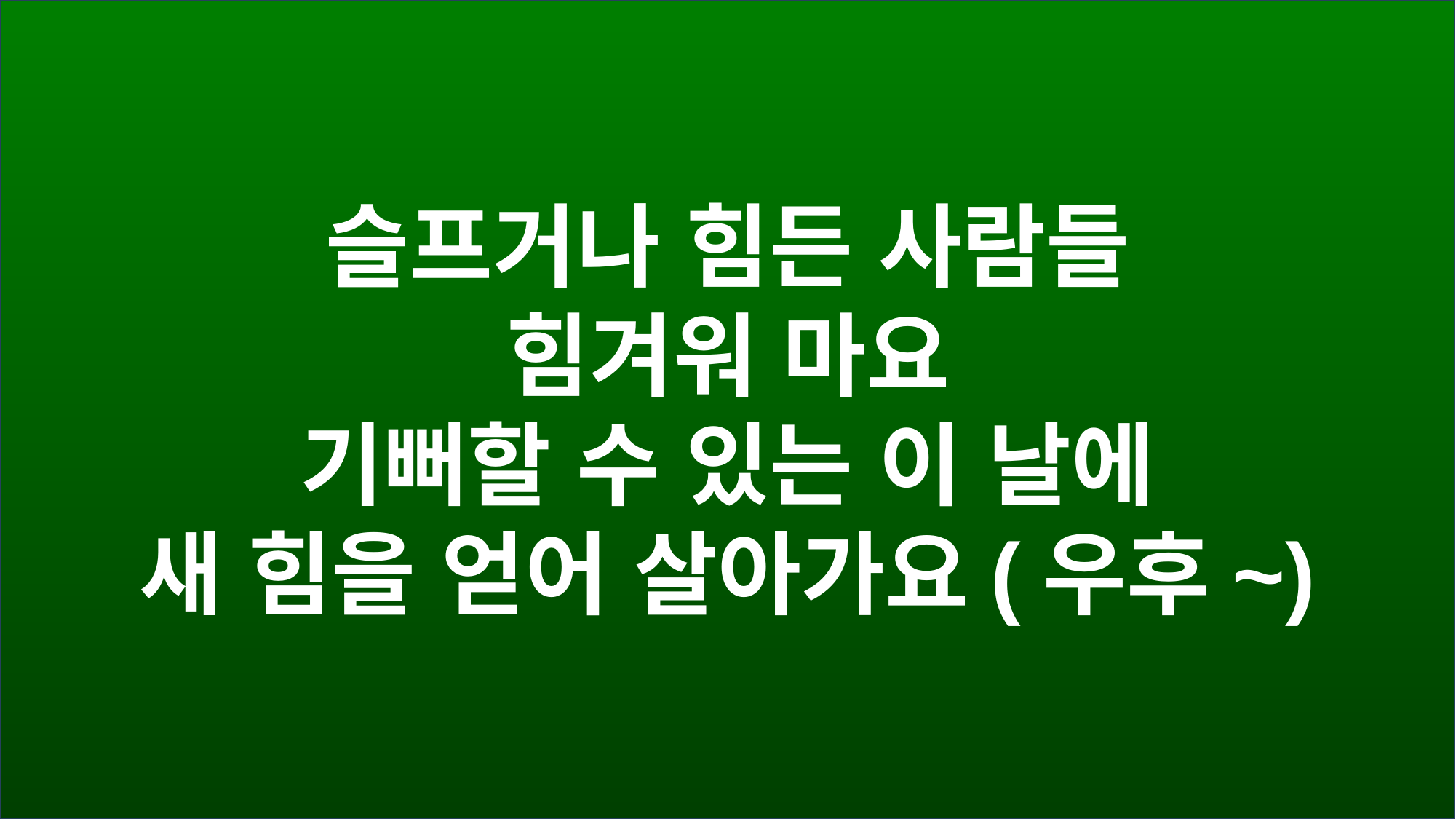

슬프거나 힘든 사람들
힘겨워 마요
기뻐할 수 있는 이 날에
새 힘을 얻어 살아가요(우후~)
#
찬양해요~

찬양해요~